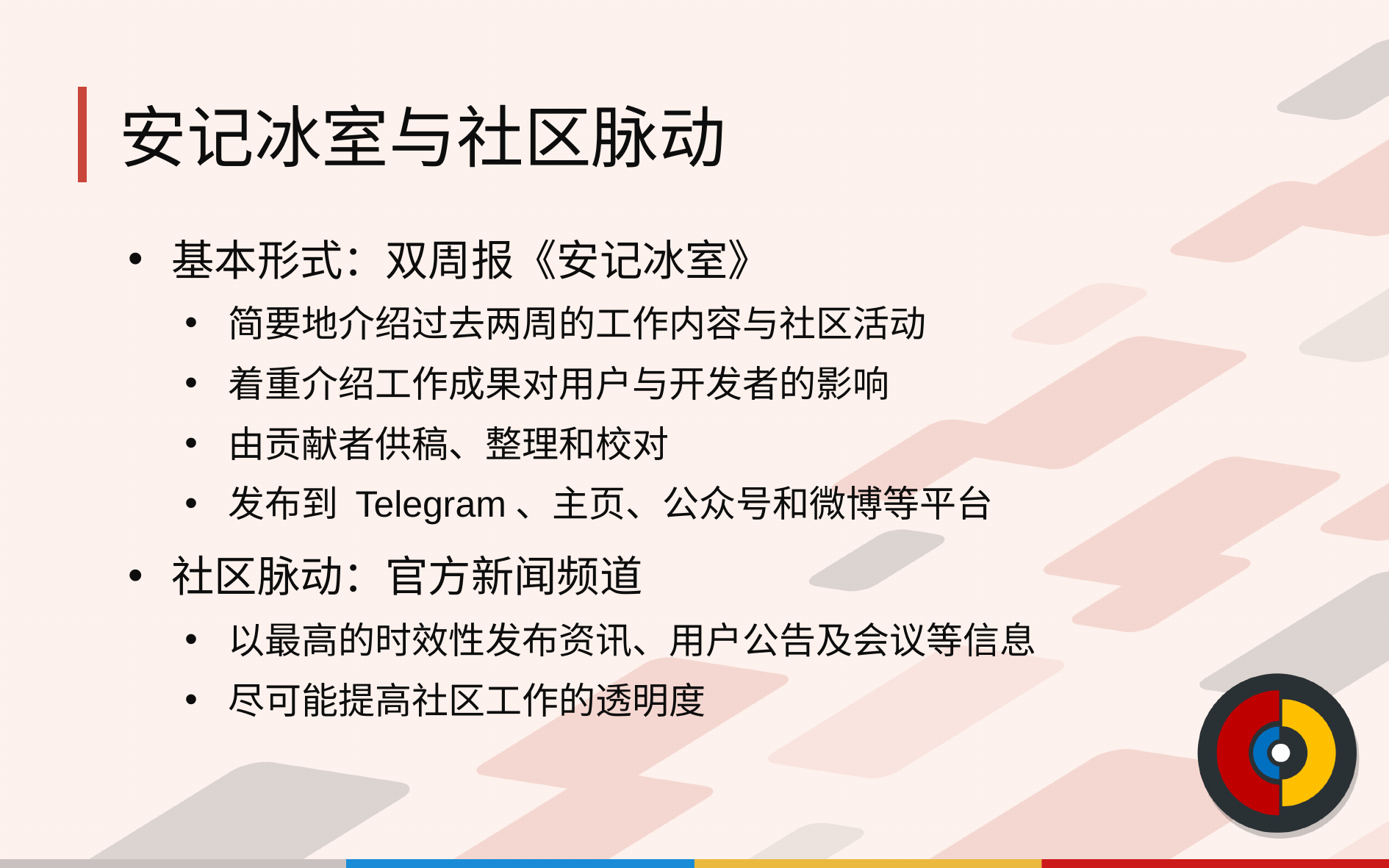

# 安记冰室与社区脉动
基本形式：双周报《安记冰室》
简要地介绍过去两周的工作内容与社区活动
着重介绍工作成果对用户与开发者的影响
由贡献者供稿、整理和校对
发布到 Telegram、主页、公众号和微博等平台
社区脉动：官方新闻频道
以最高的时效性发布资讯、用户公告及会议等信息
尽可能提高社区工作的透明度